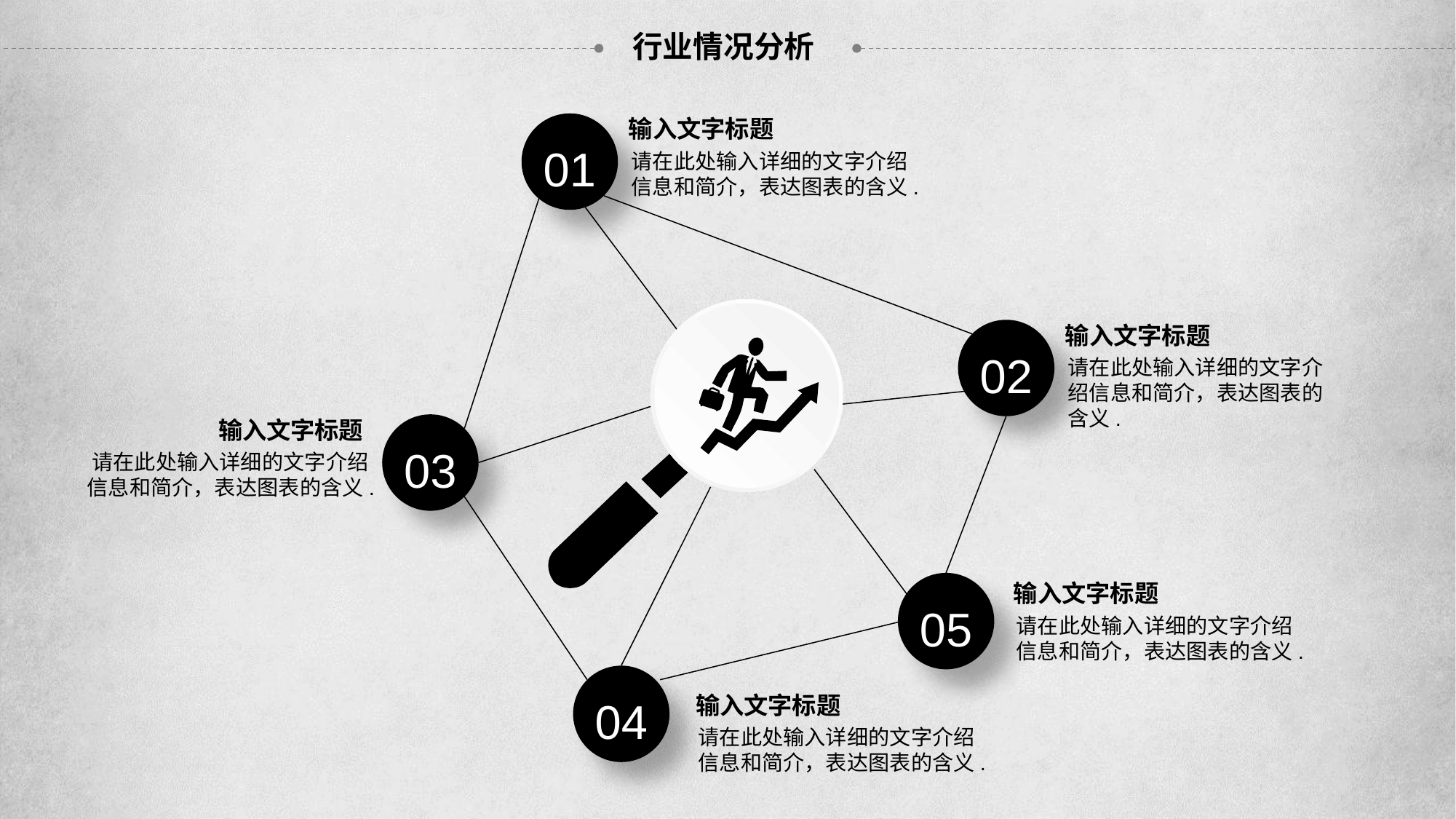

行业情况分析
输入文字标题

01
请在此处输入详细的文字介绍信息和简介，表达图表的含义.

输入文字标题

02
请在此处输入详细的文字介绍信息和简介，表达图表的含义.
输入文字标题

03
请在此处输入详细的文字介绍信息和简介，表达图表的含义.

输入文字标题
05
请在此处输入详细的文字介绍信息和简介，表达图表的含义.

输入文字标题
04
请在此处输入详细的文字介绍信息和简介，表达图表的含义.